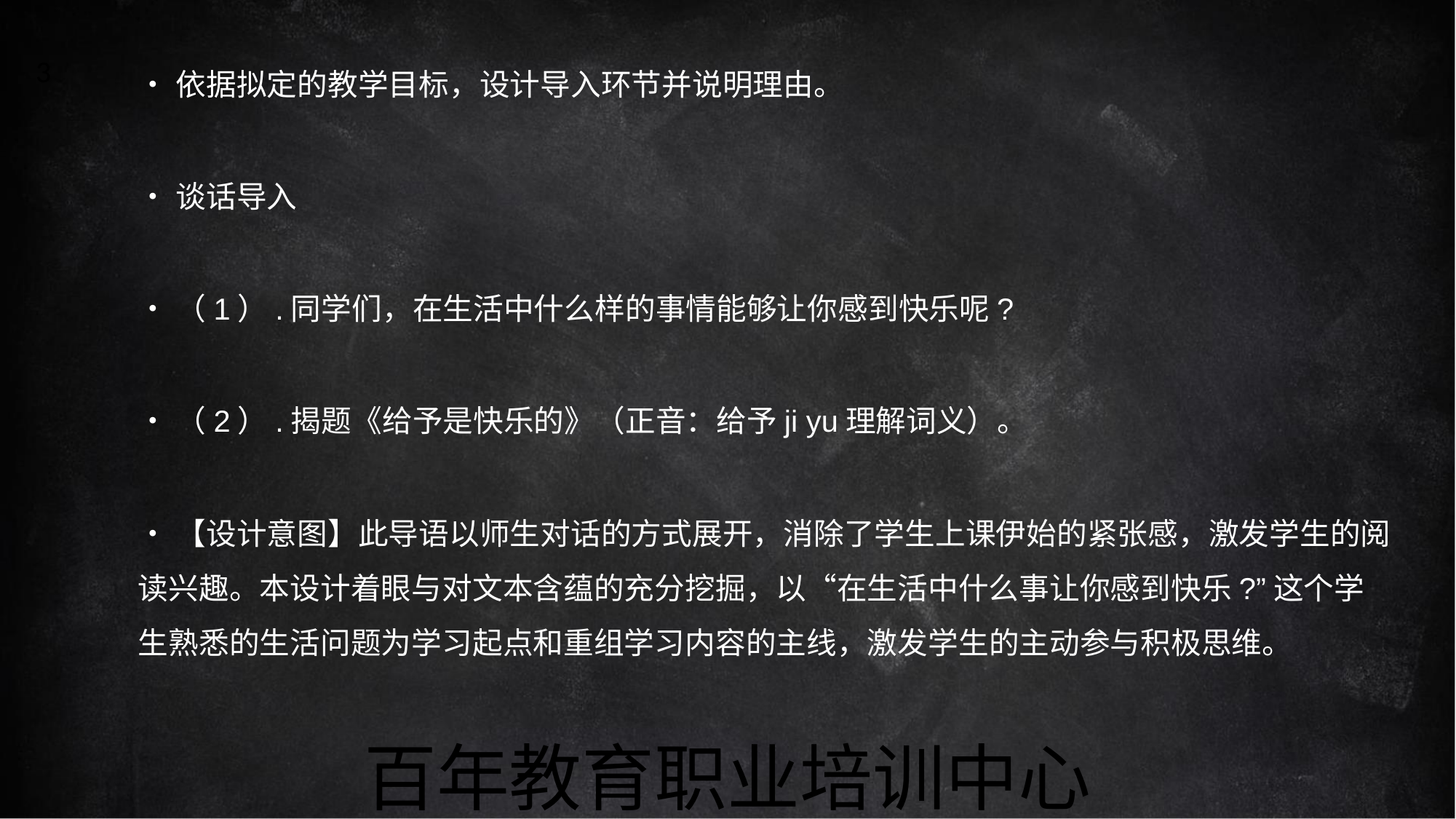

3
•依据拟定的教学目标，设计导入环节并说明理由。
•谈话导入
•（1）.同学们，在生活中什么样的事情能够让你感到快乐呢?
•（2）.揭题《给予是快乐的》（正音：给予ji yu理解词义）。
•【设计意图】此导语以师生对话的方式展开，消除了学生上课伊始的紧张感，激发学生的阅
读兴趣。本设计着眼与对文本含蕴的充分挖掘，以“在生活中什么事让你感到快乐?”这个学
生熟悉的生活问题为学习起点和重组学习内容的主线，激发学生的主动参与积极思维。
百年教育职业培训中心